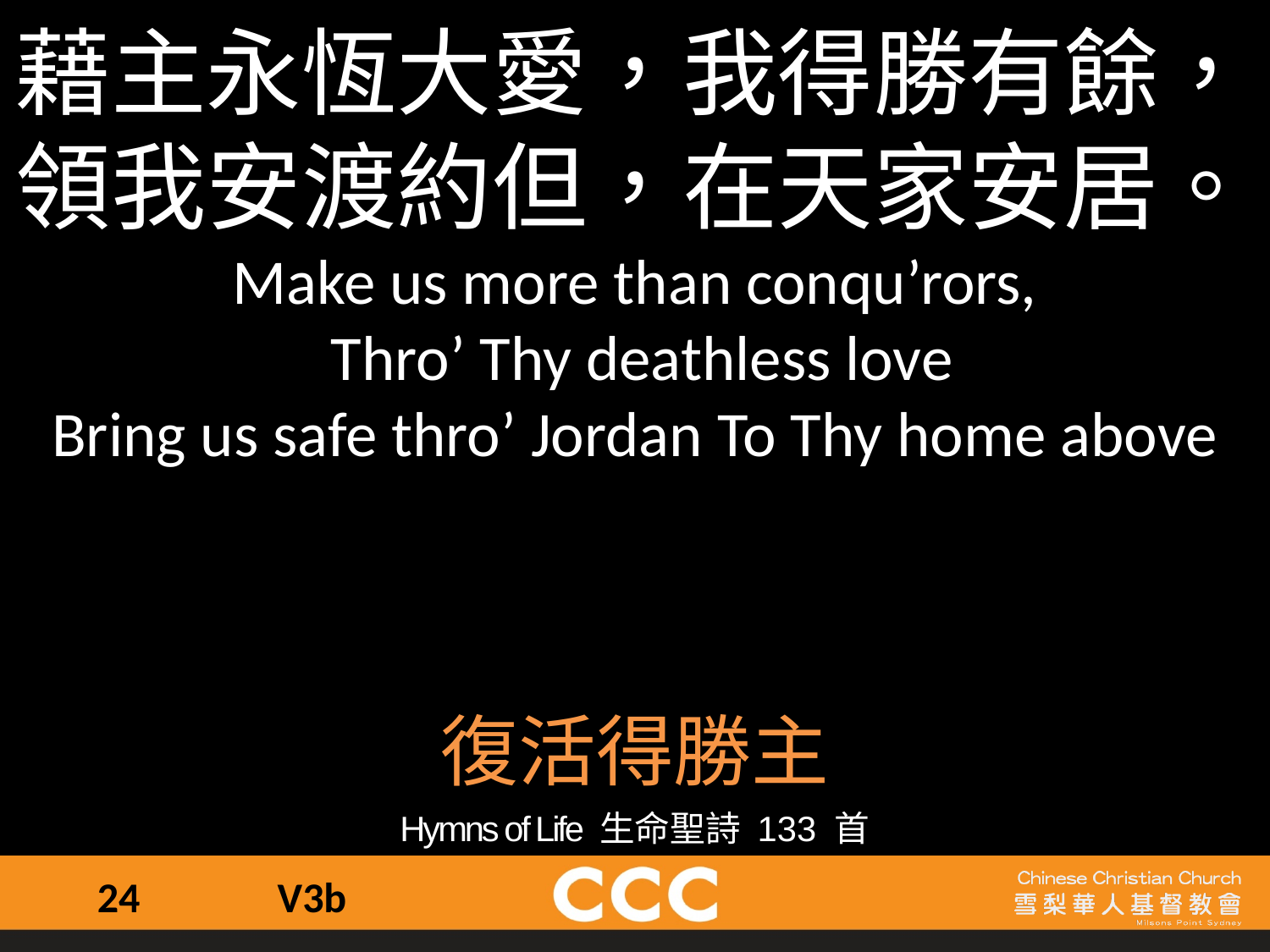

藉主永恆大愛，我得勝有餘，
領我安渡約但，在天家安居。
Make us more than conqu’rors,
 Thro’ Thy deathless love
Bring us safe thro’ Jordan To Thy home above
復活得勝主

Hymns of Life 生命聖詩 133 首
24
V3b